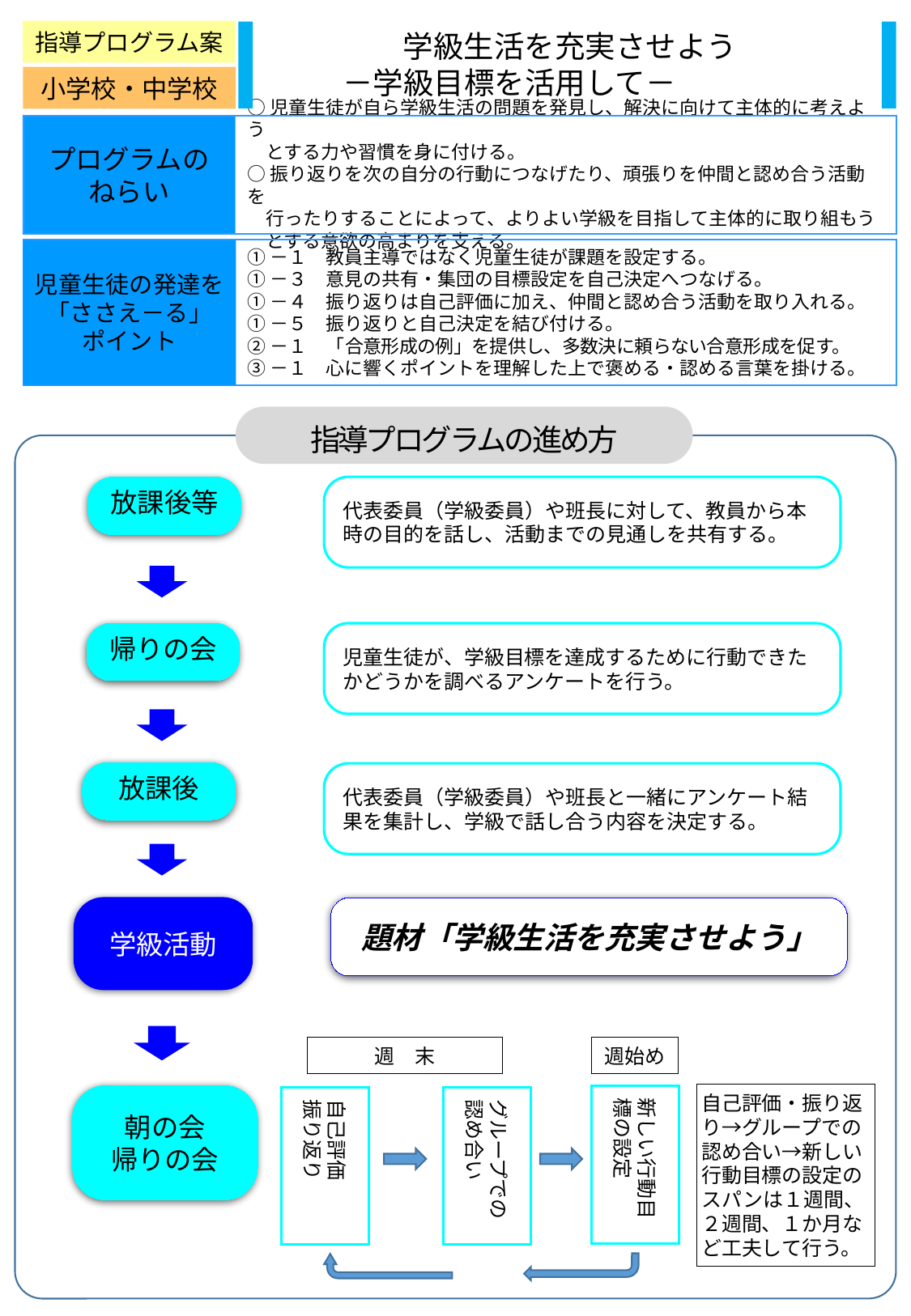

学級生活を充実させよう
－学級目標を活用して－
指導プログラム案

小学校・中学校
○児童生徒が自ら学級生活の問題を発見し、解決に向けて主体的に考えよう
　とする力や習慣を身に付ける。
○振り返りを次の自分の行動につなげたり、頑張りを仲間と認め合う活動を
　行ったりすることによって、よりよい学級を目指して主体的に取り組もう
　とする意欲の高まりを支える。
プログラムの
ねらい

①－１　教員主導ではなく児童生徒が課題を設定する。
①－３　意見の共有・集団の目標設定を自己決定へつなげる。
①－４　振り返りは自己評価に加え、仲間と認め合う活動を取り入れる。
①－５　振り返りと自己決定を結び付ける。
②－１　「合意形成の例」を提供し、多数決に頼らない合意形成を促す。
③－１　心に響くポイントを理解した上で褒める・認める言葉を掛ける。

児童生徒の発達を
「ささえ－る」
ポイント
指導プログラムの進め方

代表委員（学級委員）や班長に対して、教員から本時の目的を話し、活動までの見通しを共有する。
放課後等

児童生徒が、学級目標を達成するために行動できたかどうかを調べるアンケートを行う。
帰りの会

放課後
代表委員（学級委員）や班長と一緒にアンケート結果を集計し、学級で話し合う内容を決定する。

学級活動
題材「学級生活を充実させよう」

週　末
週始め
自己評価・振り返り→グループでの認め合い→新しい行動目標の設定のスパンは１週間、２週間、１か月など工夫して行う。
朝の会
帰りの会
新しい行動目標の設定
グループでの
認め合い
自己評価
振り返り